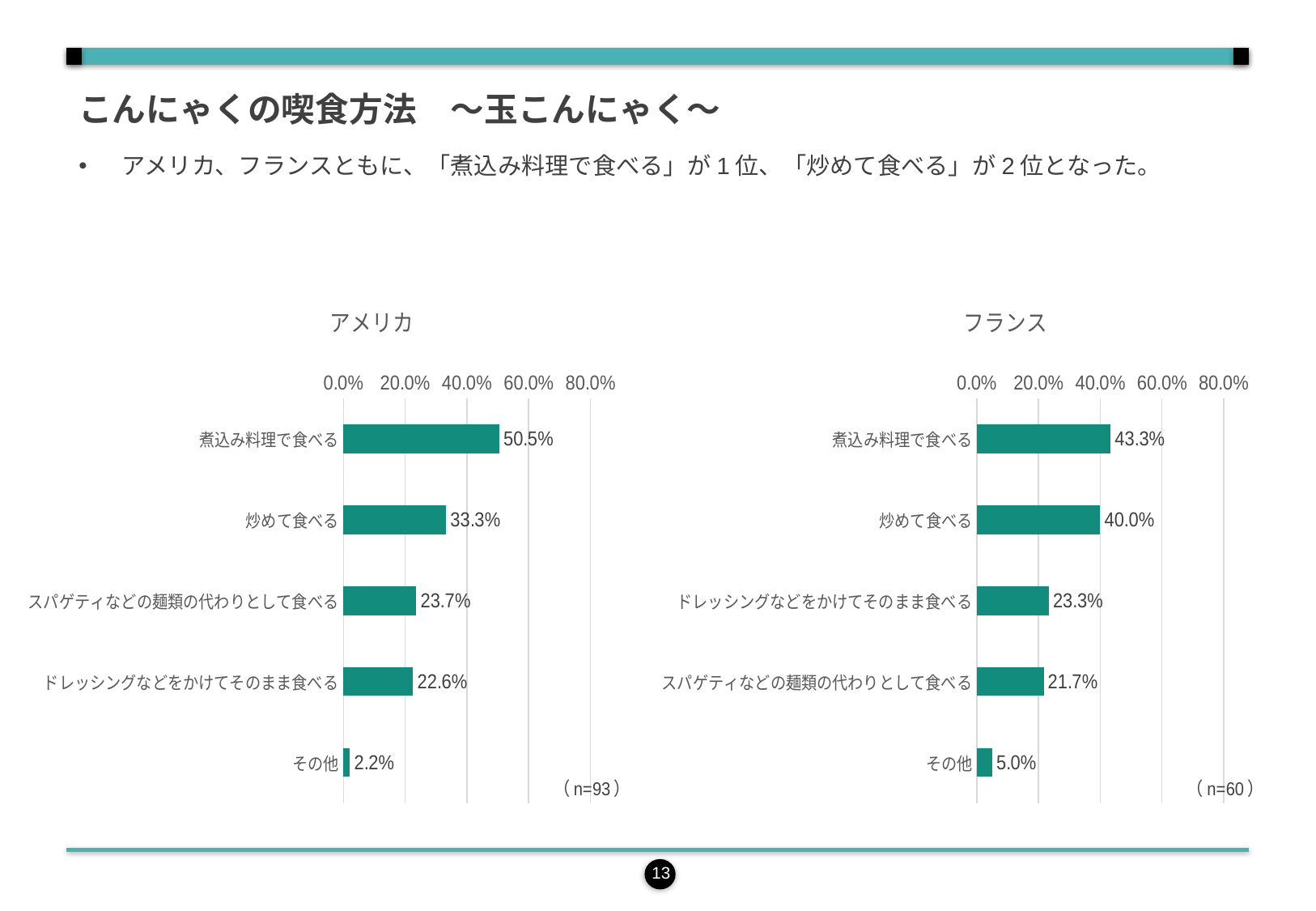

こんにゃくの喫食方法　～玉こんにゃく～
アメリカ、フランスともに、「煮込み料理で食べる」が1位、「炒めて食べる」が2位となった。

### Chart: アメリカ

| Category | 列1 |
|---|---|
| 煮込み料理で食べる | 50.53763440860215 |
| 炒めて食べる | 33.333333333333336 |
| スパゲティなどの麺類の代わりとして食べる | 23.655913978494624 |
| ドレッシングなどをかけてそのまま食べる | 22.580645161290324 |
| その他 | 2.150537634408602 |

### Chart: フランス

| Category | 列1 |
|---|---|
| 煮込み料理で食べる | 43.333333333333336 |
| 炒めて食べる | 40.0 |
| ドレッシングなどをかけてそのまま食べる | 23.333333333333332 |
| スパゲティなどの麺類の代わりとして食べる | 21.666666666666668 |
| その他 | 5.0 |
13